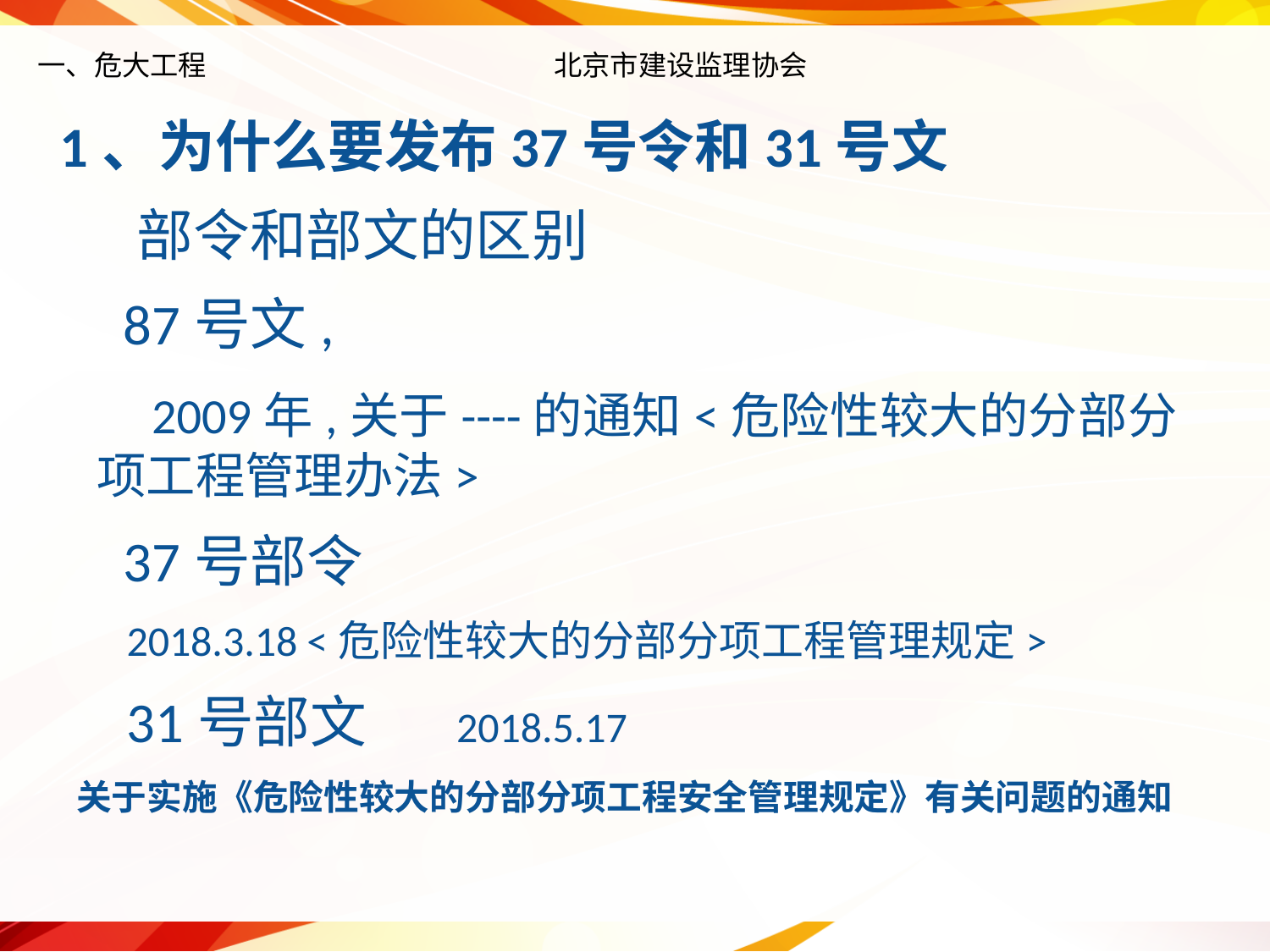

# 一、危大工程                                                       北京市建设监理协会
1、为什么要发布37号令和31号文
     部令和部文的区别
     87号文,
       2009年,关于----的通知<危险性较大的分部分项工程管理办法>
     37号部令
       2018.3.18 <危险性较大的分部分项工程管理规定>
       31号部文      2018.5.17
 关于实施《危险性较大的分部分项工程安全管理规定》有关问题的通知